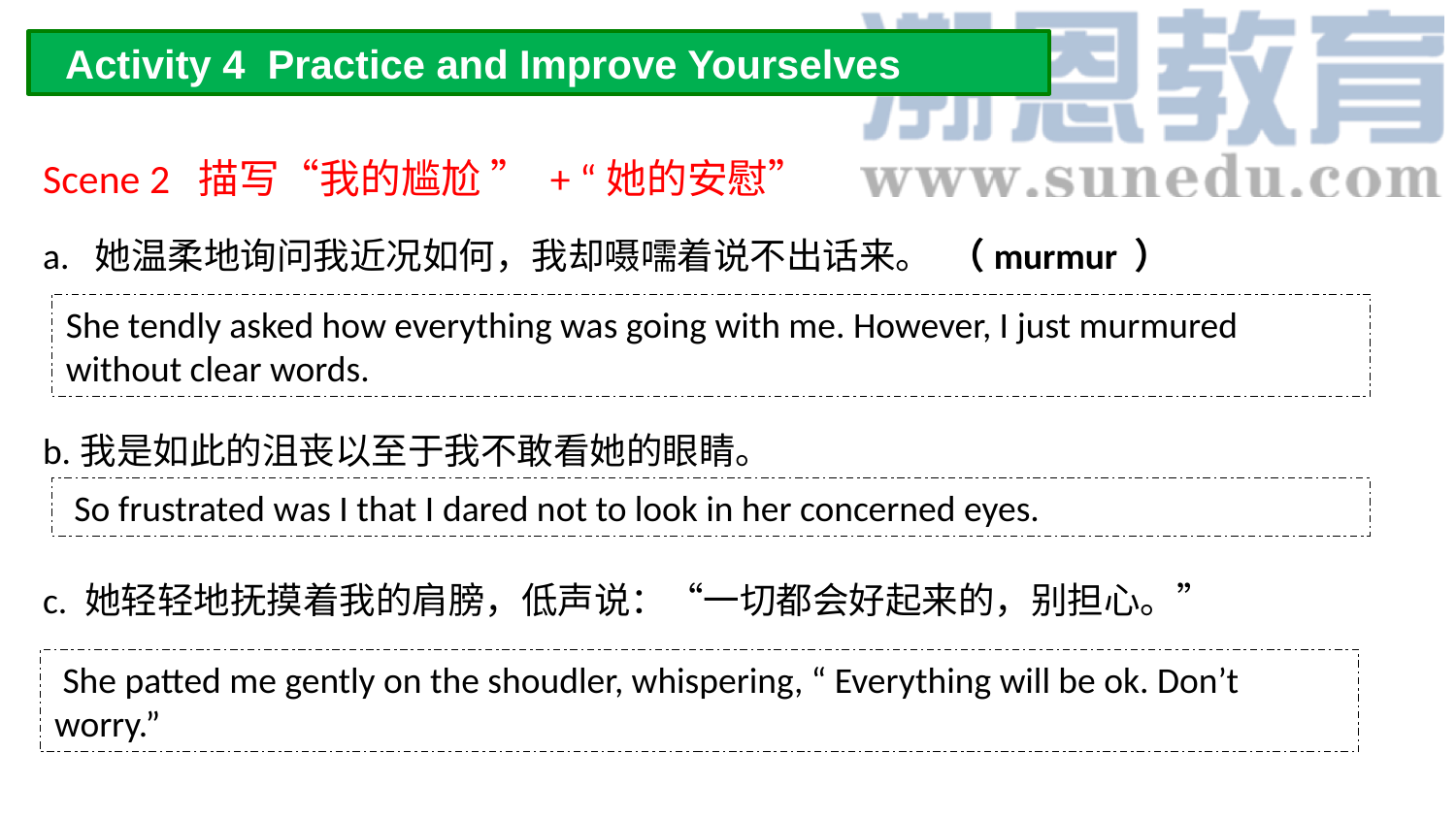

Activity 4  Practice and Improve Yourselves
Scene 2  描写“我的尴尬 ” + “她的安慰”
a.  她温柔地询问我近况如何，我却嗫嚅着说不出话来。  （murmur ）
She tendly asked how everything was going with me. However, I just murmured without clear words.
b.我是如此的沮丧以至于我不敢看她的眼睛。
 So frustrated was I that I dared not to look in her concerned eyes.
c. 她轻轻地抚摸着我的肩膀，低声说：“一切都会好起来的，别担心。”
 She patted me gently on the shoudler, whispering, “ Everything will be ok. Don’t worry.”